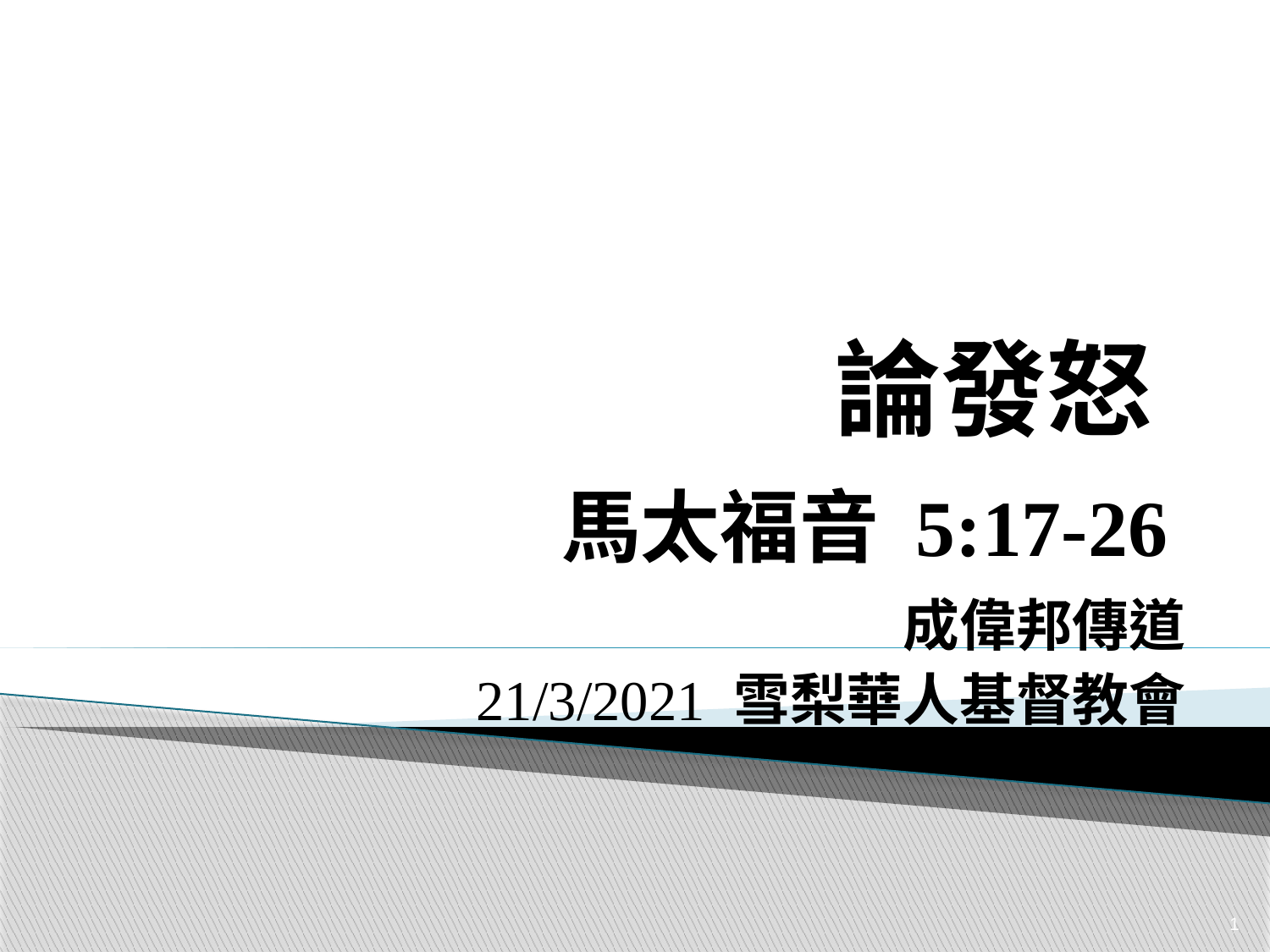

# 論發怒
馬太福音 5:17-26

成偉邦傳道
21/3/2021 雪梨華人基督教會
1